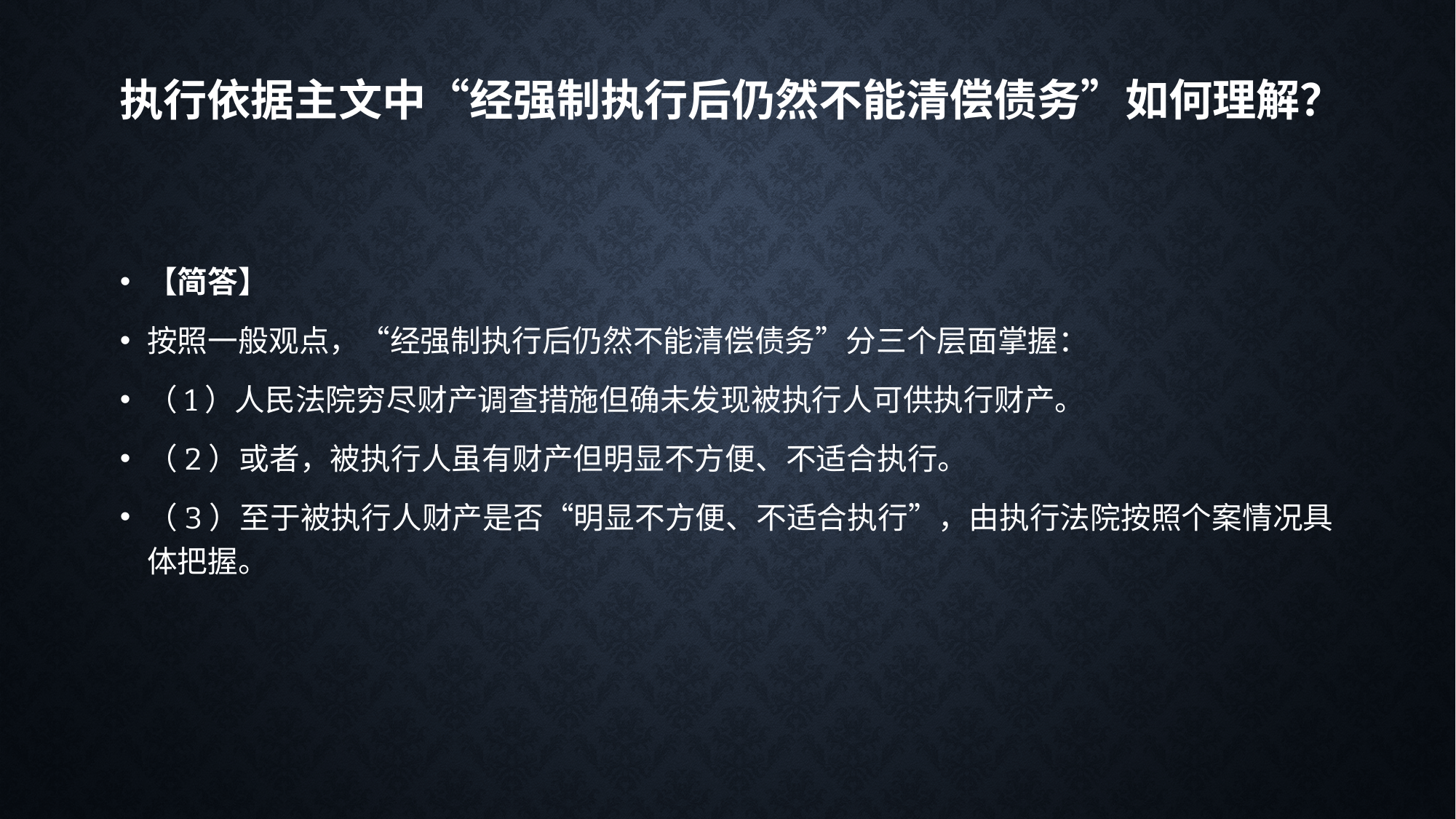

# 执行依据主文中“经强制执行后仍然不能清偿债务”如何理解？
【简答】
按照一般观点，“经强制执行后仍然不能清偿债务”分三个层面掌握：
（1）人民法院穷尽财产调查措施但确未发现被执行人可供执行财产。
（2）或者，被执行人虽有财产但明显不方便、不适合执行。
（3）至于被执行人财产是否“明显不方便、不适合执行”，由执行法院按照个案情况具体把握。